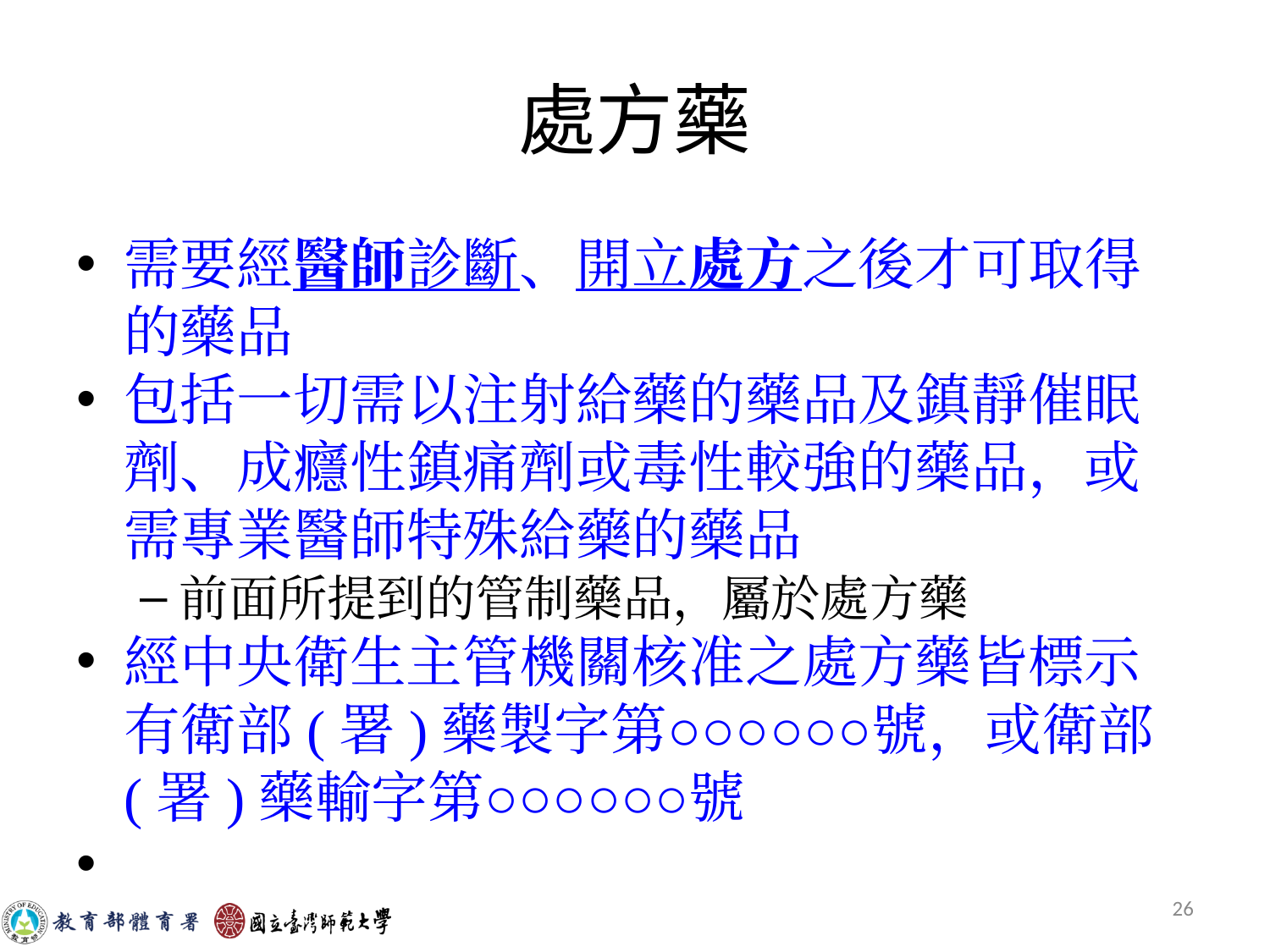

處方藥
需要經醫師診斷、開立處方之後才可取得的藥品
包括一切需以注射給藥的藥品及鎮靜催眠劑、成癮性鎮痛劑或毒性較強的藥品，或需專業醫師特殊給藥的藥品
前面所提到的管制藥品，屬於處方藥
經中央衛生主管機關核准之處方藥皆標示有衛部(署)藥製字第○○○○○○號，或衛部(署)藥輸字第○○○○○○號

26